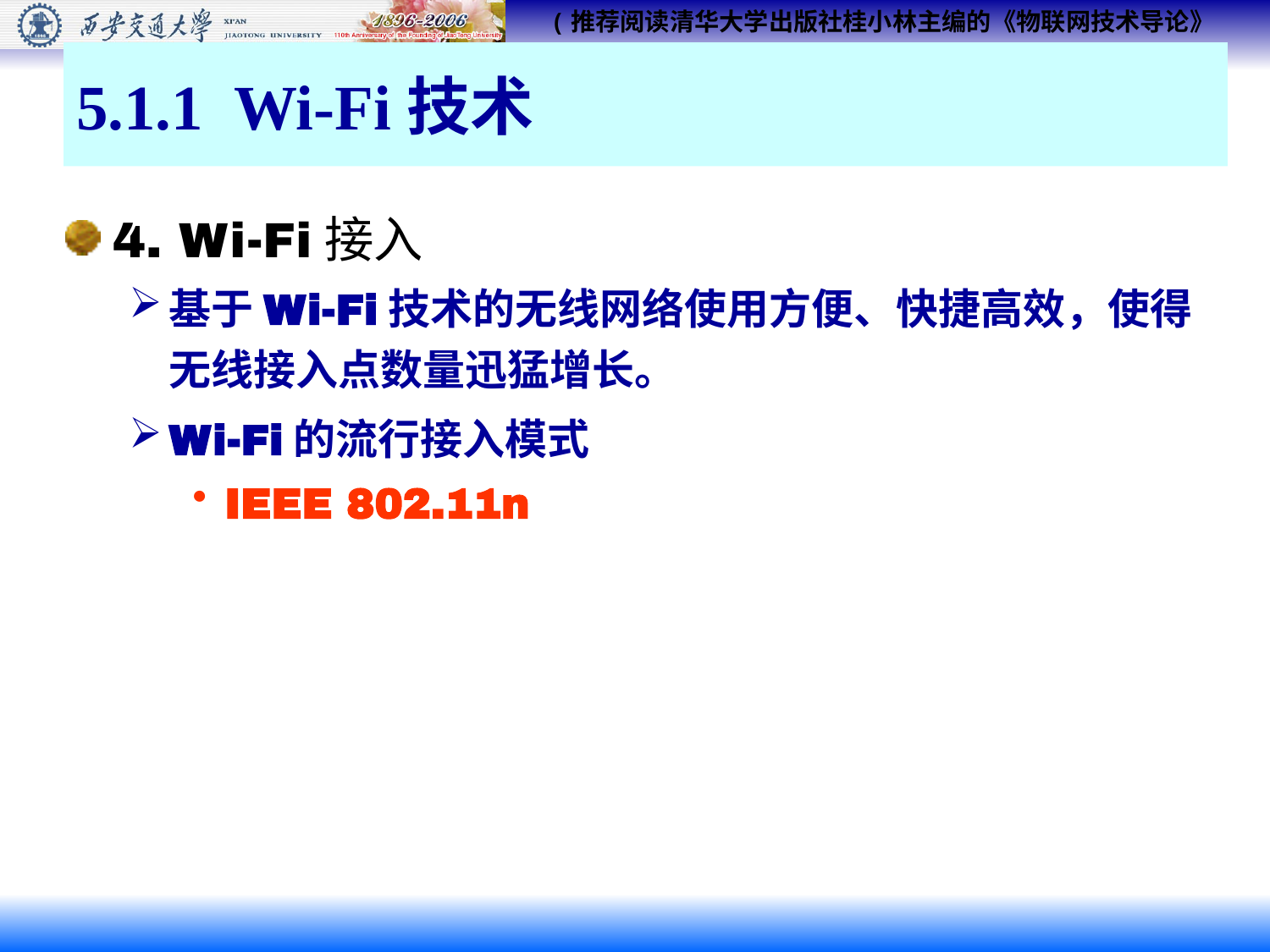

# 5.1.1  Wi-Fi技术
4. Wi-Fi接入
基于Wi-Fi技术的无线网络使用方便、快捷高效，使得无线接入点数量迅猛增长。
Wi-Fi的流行接入模式
IEEE 802.11n